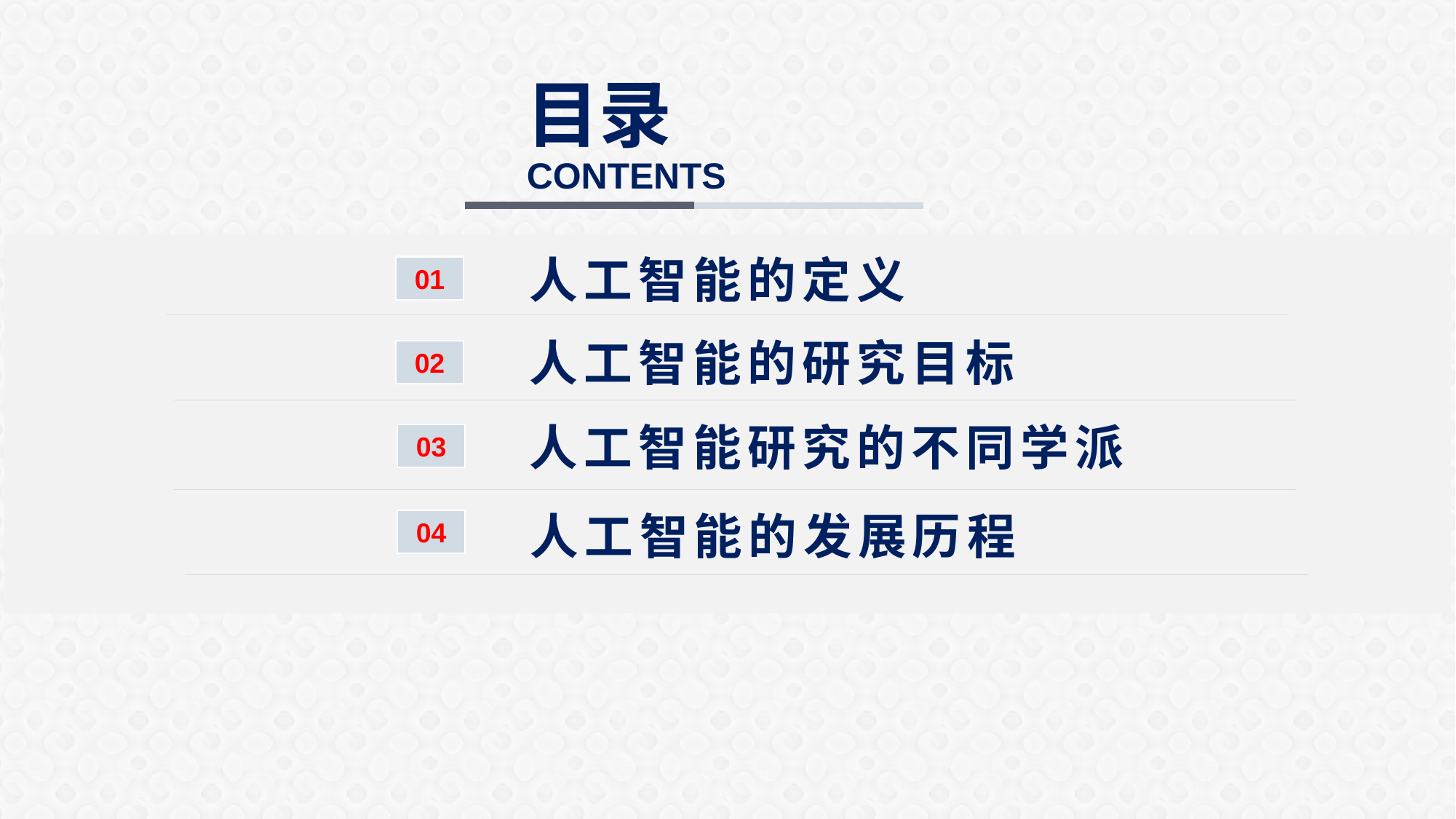

目录CONTENTS

人工智能的定义
01

人工智能的研究目标
02

人工智能研究的不同学派
03

人工智能的发展历程
04